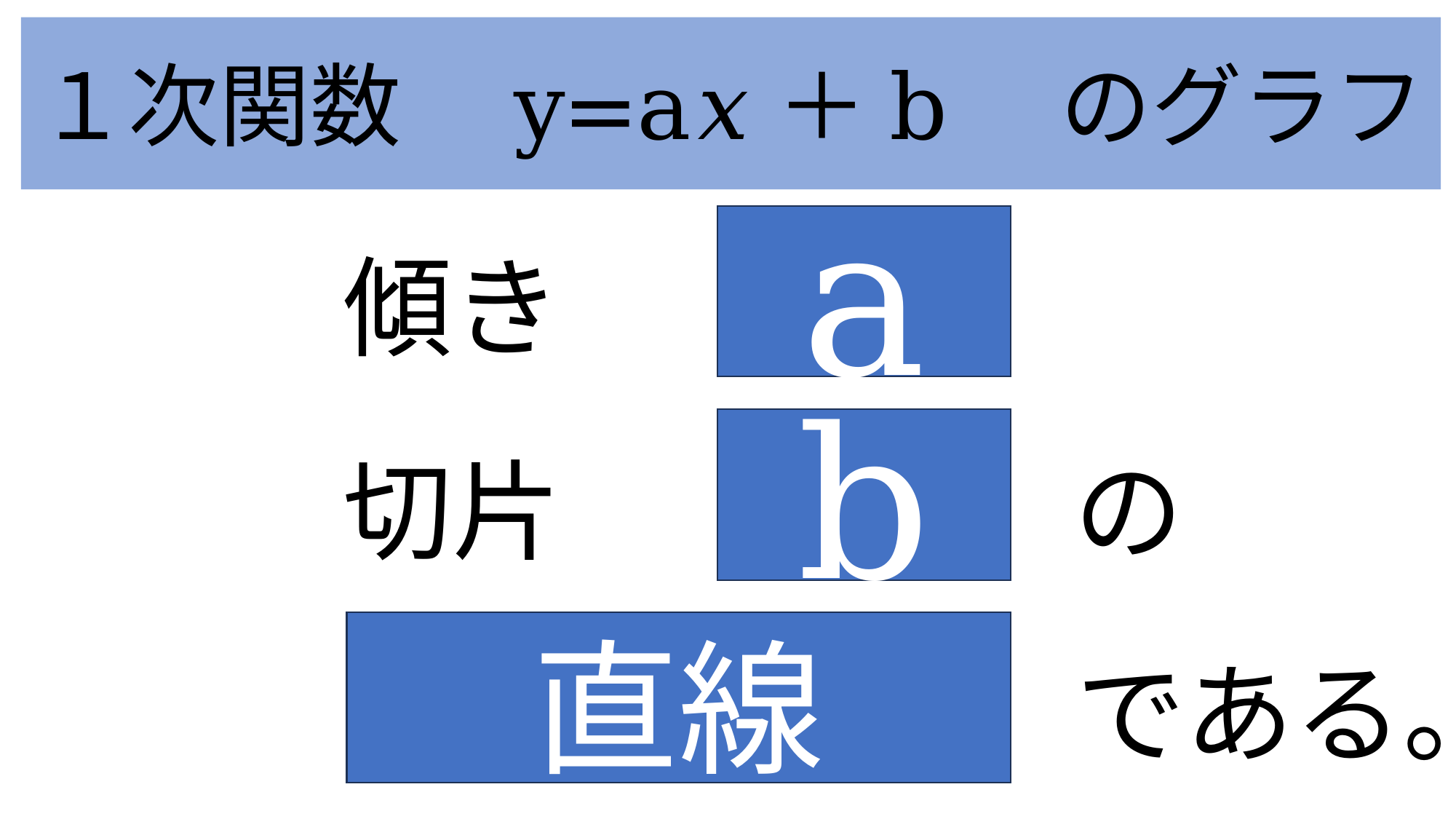

１次関数　y=a𝑥＋b　のグラフ
a
傾き
b
切片
の
直線
である。